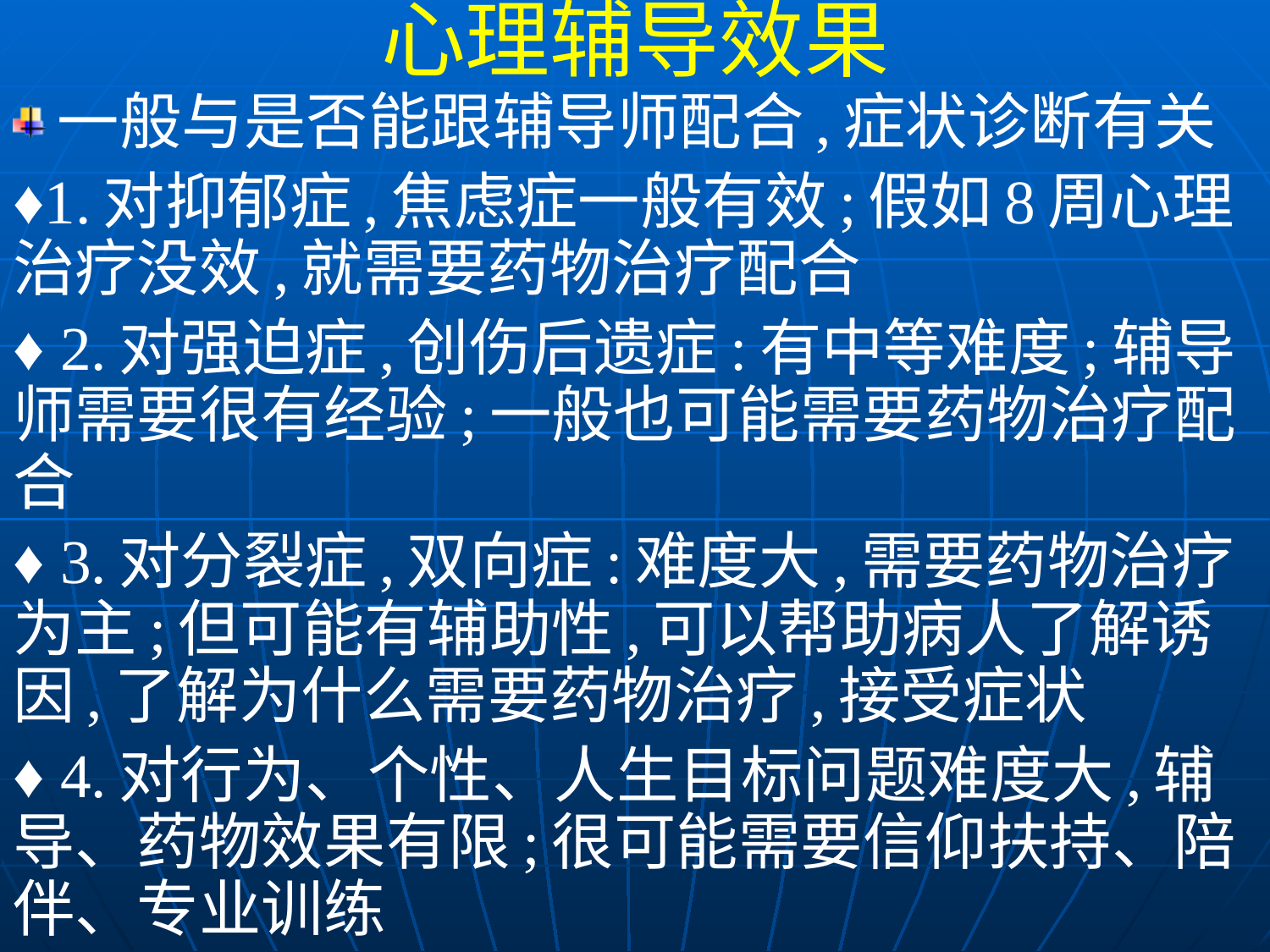

心理辅导效果
一般与是否能跟辅导师配合,症状诊断有关
♦1.对抑郁症,焦虑症一般有效;假如8周心理治疗没效,就需要药物治疗配合
♦ 2.对强迫症,创伤后遗症:有中等难度;辅导师需要很有经验;一般也可能需要药物治疗配合
♦ 3.对分裂症,双向症:难度大,需要药物治疗为主;但可能有辅助性,可以帮助病人了解诱因,了解为什么需要药物治疗,接受症状
♦ 4.对行为、个性、人生目标问题难度大,辅导、药物效果有限;很可能需要信仰扶持、陪伴、专业训练